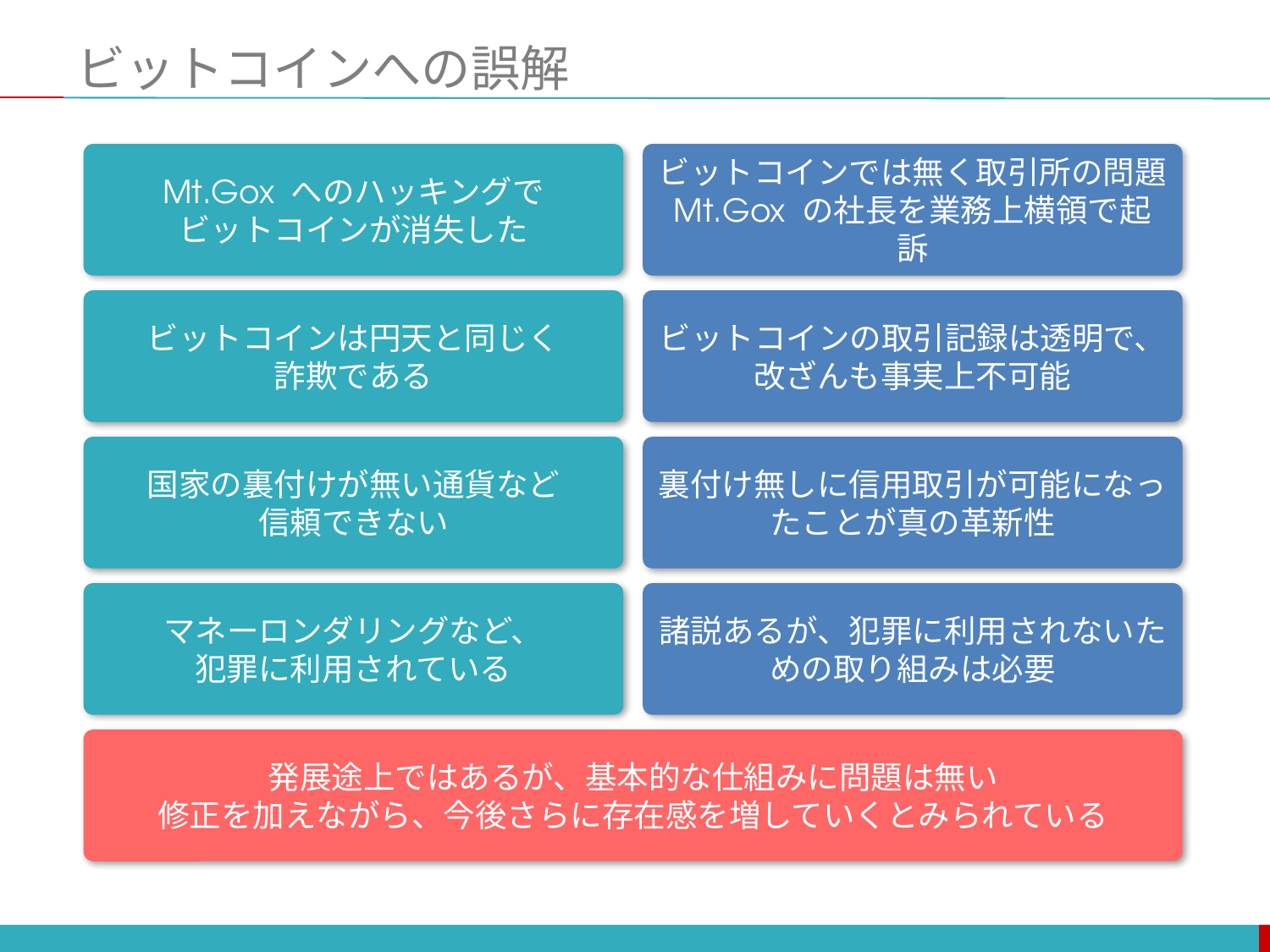

# ビットコインへの誤解
Mt.Gox へのハッキングで
ビットコインが消失した
ビットコインでは無く取引所の問題
Mt.Gox の社長を業務上横領で起訴
ビットコインは円天と同じく
詐欺である
ビットコインの取引記録は透明で、改ざんも事実上不可能
国家の裏付けが無い通貨など
信頼できない
裏付け無しに信用取引が可能になったことが真の革新性
マネーロンダリングなど、
犯罪に利用されている
諸説あるが、犯罪に利用されないための取り組みは必要
発展途上ではあるが、基本的な仕組みに問題は無い
修正を加えながら、今後さらに存在感を増していくとみられている